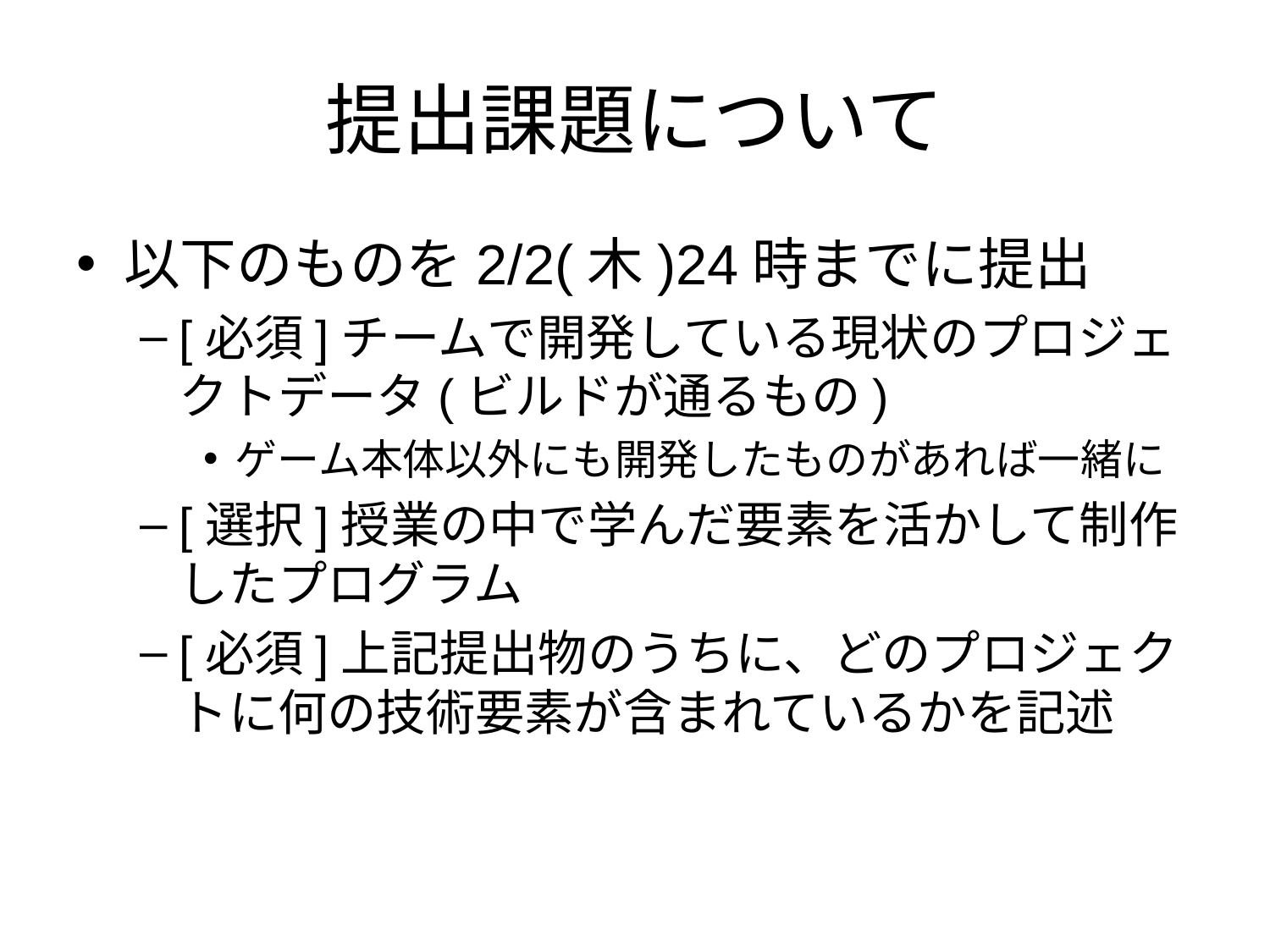

# 提出課題について
以下のものを2/2(木)24時までに提出
[必須]チームで開発している現状のプロジェクトデータ(ビルドが通るもの)
ゲーム本体以外にも開発したものがあれば一緒に
[選択]授業の中で学んだ要素を活かして制作したプログラム
[必須]上記提出物のうちに、どのプロジェクトに何の技術要素が含まれているかを記述